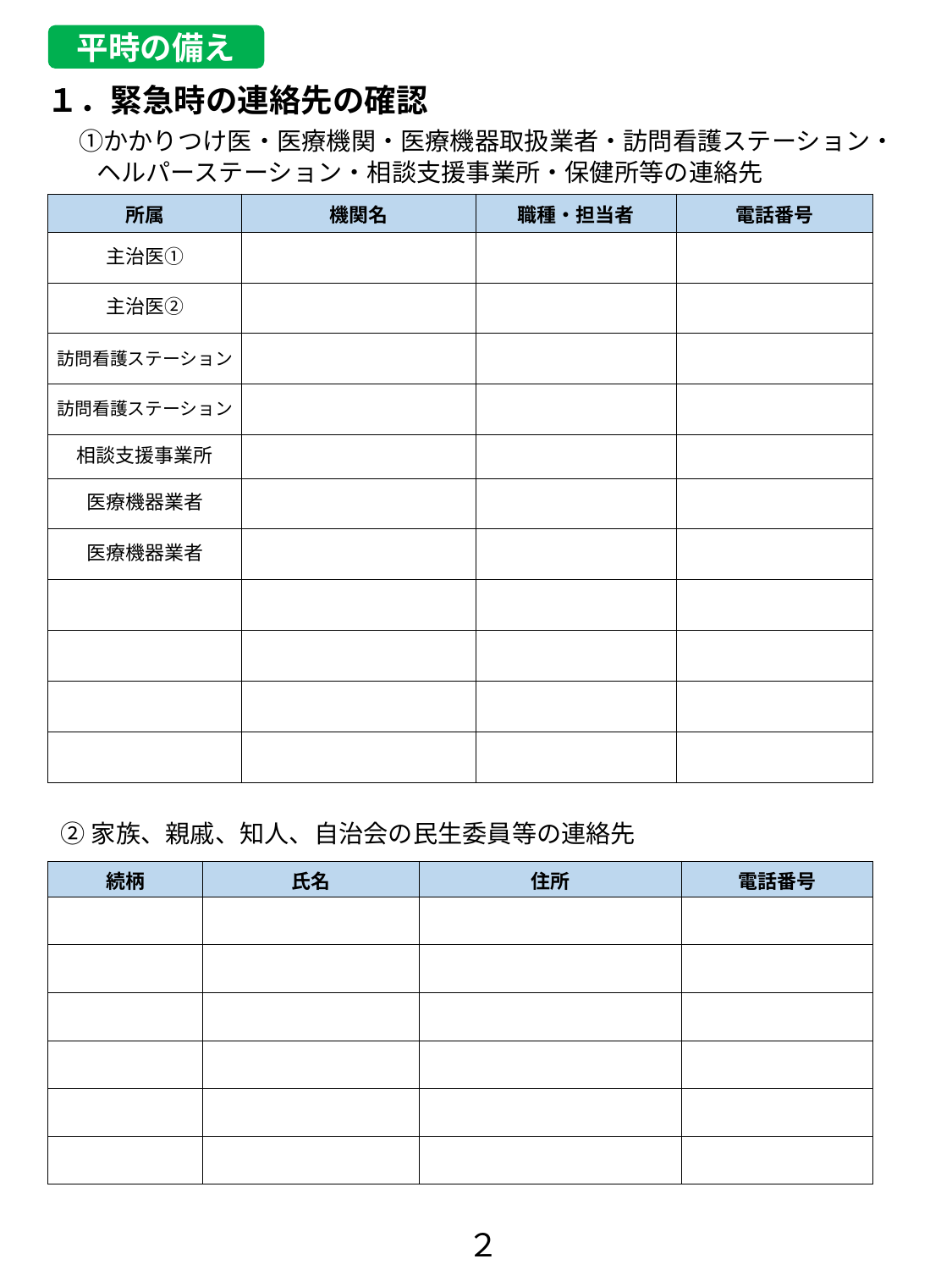

平時の備え
１．緊急時の連絡先の確認
　①かかりつけ医・医療機関・医療機器取扱業者・訪問看護ステーション・
　　ヘルパーステーション・相談支援事業所・保健所等の連絡先

| 所属 | 機関名 | 職種・担当者 | 電話番号 |
| --- | --- | --- | --- |
| 主治医① |  |  |  |
| 主治医② |  |  |  |
| 訪問看護ステーション |  |  |  |
| 訪問看護ステーション |  |  |  |
| 相談支援事業所 |  |  |  |
| 医療機器業者 |  |  |  |
| 医療機器業者 |  |  |  |
|  |  |  |  |
|  |  |  |  |
|  |  |  |  |
|  |  |  |  |
②家族、親戚、知人、自治会の民生委員等の連絡先
| 続柄 | 氏名 | 住所 | 電話番号 |
| --- | --- | --- | --- |
|  |  |  |  |
|  |  |  |  |
|  |  |  |  |
|  |  |  |  |
|  |  |  |  |
|  |  |  |  |
２